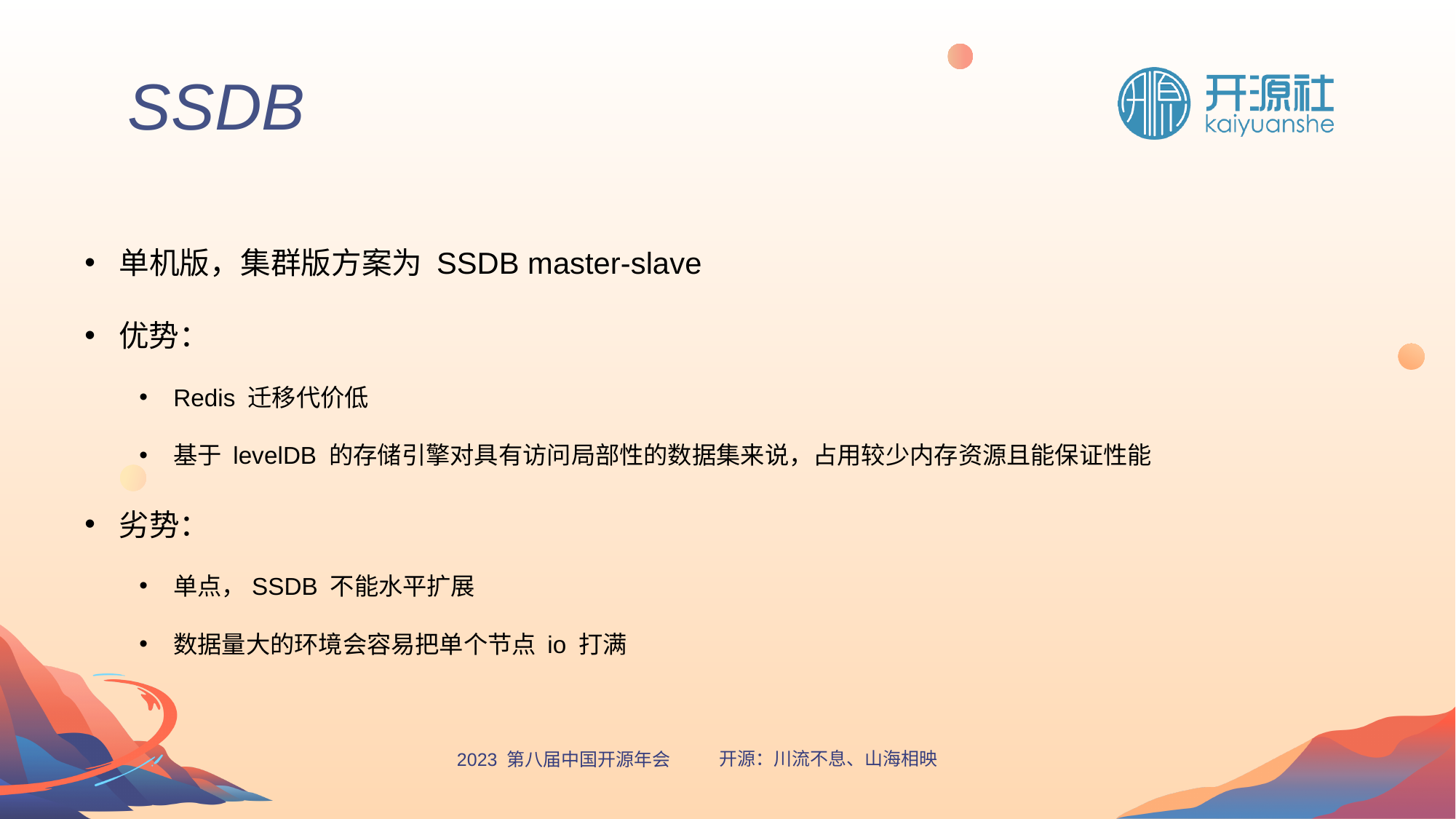

SSDB
单机版，集群版方案为 SSDB master-slave
优势：
Redis 迁移代价低
基于 levelDB 的存储引擎对具有访问局部性的数据集来说，占用较少内存资源且能保证性能
劣势：
单点，SSDB 不能水平扩展
数据量大的环境会容易把单个节点 io 打满